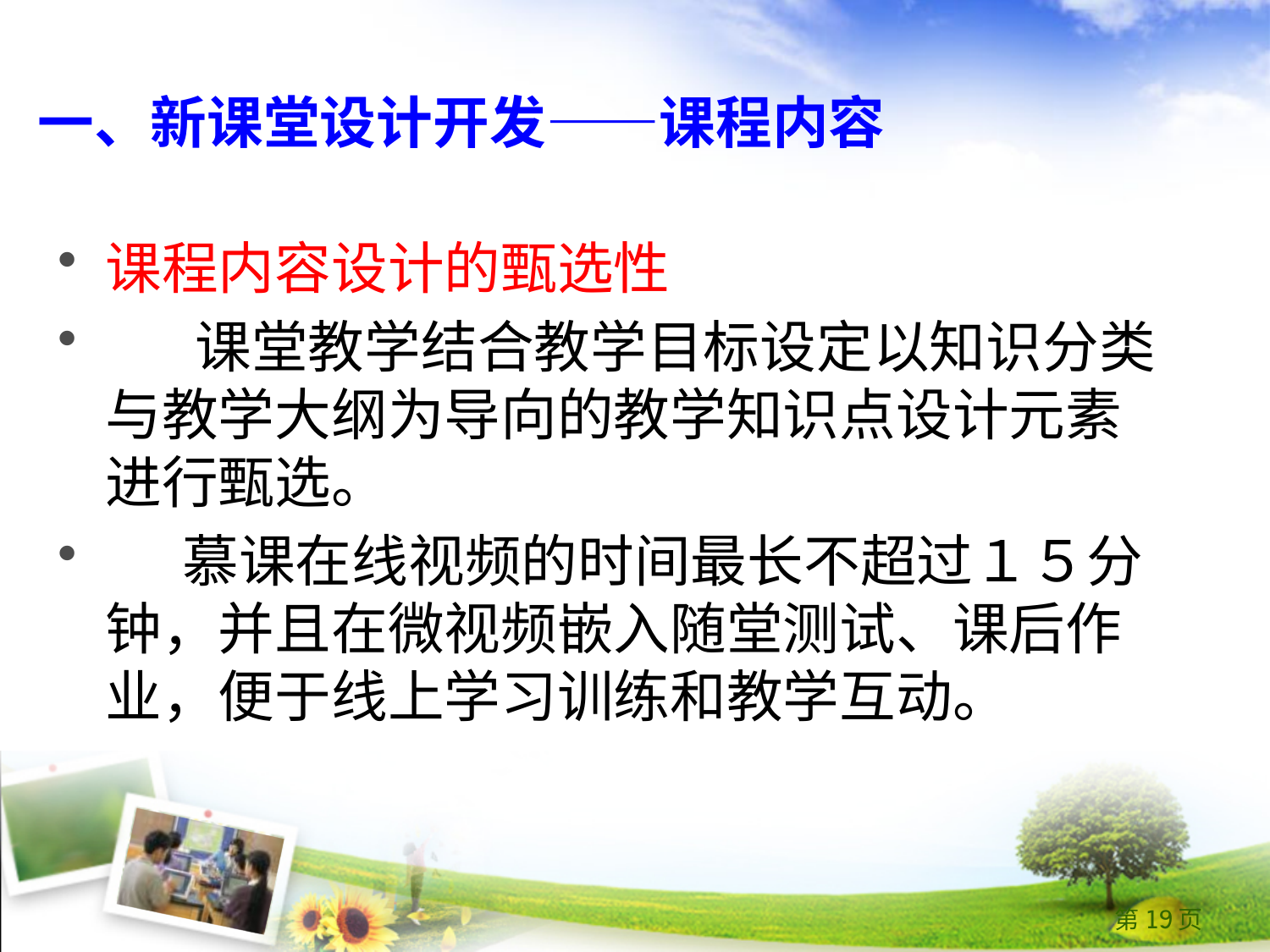

# 一、新课堂设计开发——课程内容
课程内容设计的甄选性
      课堂教学结合教学目标设定以知识分类与教学大纲为导向的教学知识点设计元素进行甄选。
     慕课在线视频的时间最长不超过１５分钟，并且在微视频嵌入随堂测试、课后作业，便于线上学习训练和教学互动。

第19页